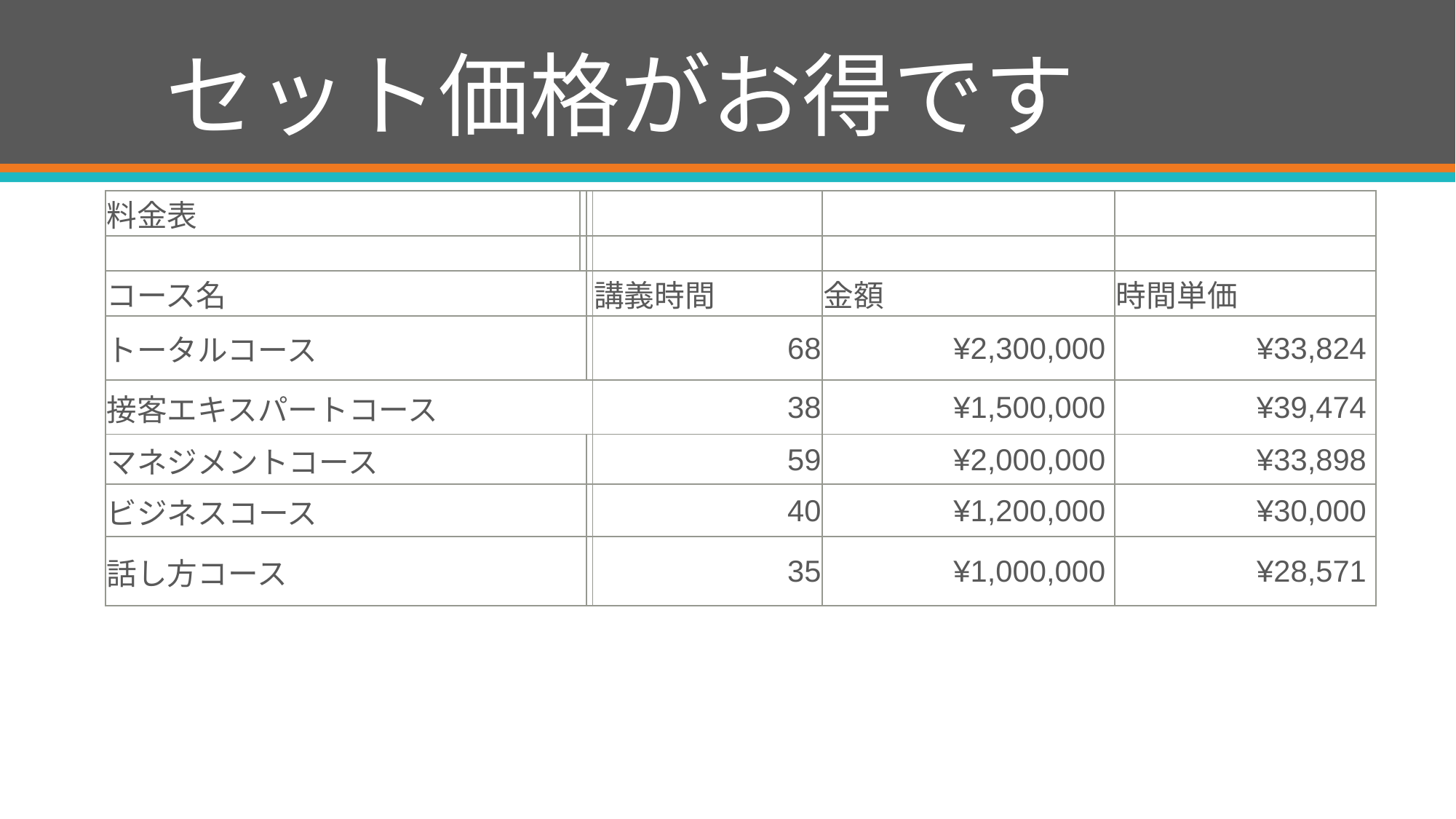

# セット価格がお得です
| 料金表 |  |  |  |  |  |
| --- | --- | --- | --- | --- | --- |
|  |  |  |  |  |  |
| コース名 |  |  | 講義時間 | 金額 | 時間単価 |
| トータルコース |  |  | 68 | ¥2,300,000 | ¥33,824 |
| 接客エキスパートコース |  |  | 38 | ¥1,500,000 | ¥39,474 |
| マネジメントコース |  |  | 59 | ¥2,000,000 | ¥33,898 |
| ビジネスコース |  |  | 40 | ¥1,200,000 | ¥30,000 |
| 話し方コース |  |  | 35 | ¥1,000,000 | ¥28,571 |